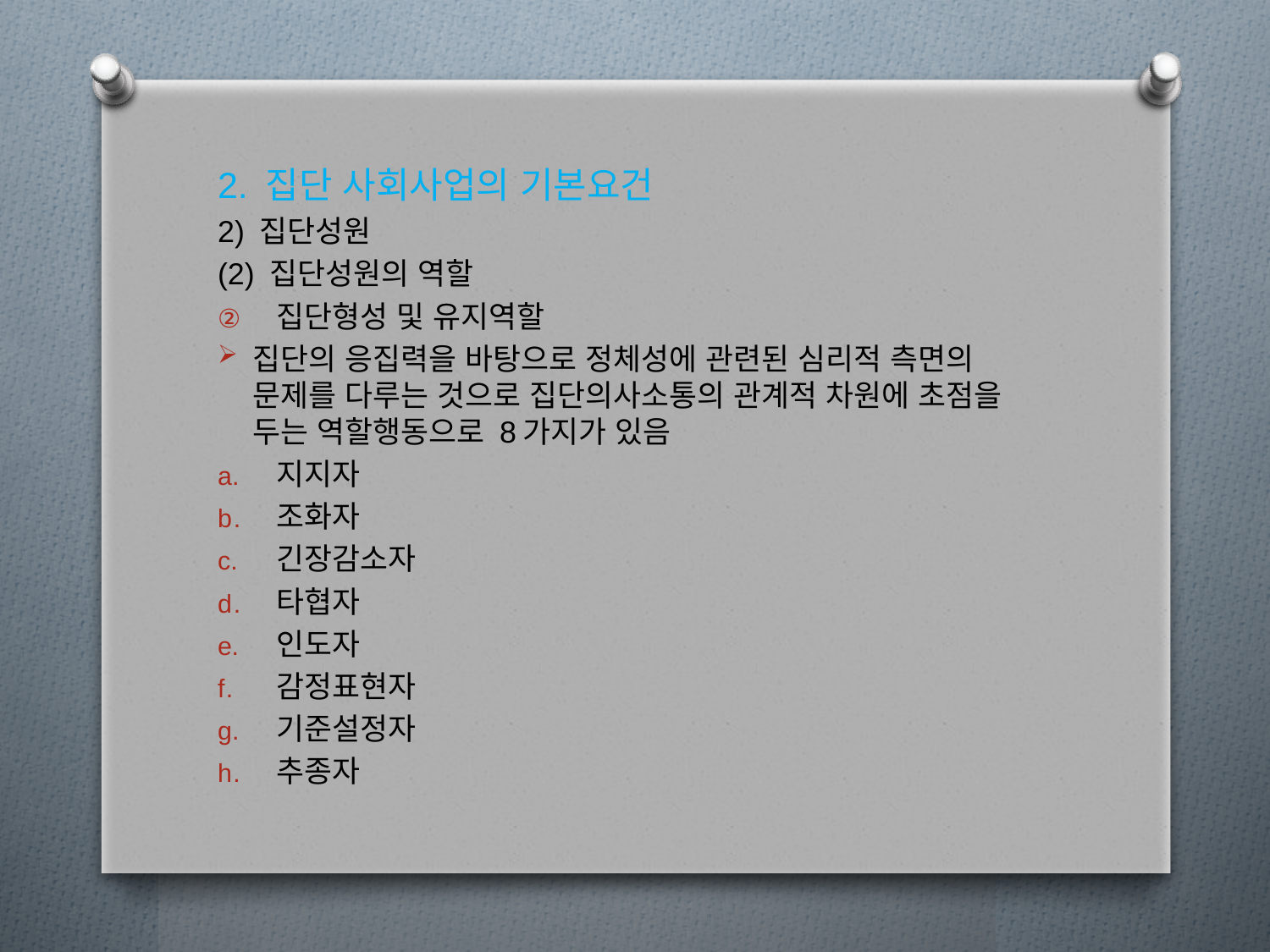

2. 집단 사회사업의 기본요건
2) 집단성원
(2) 집단성원의 역할
집단형성 및 유지역할
집단의 응집력을 바탕으로 정체성에 관련된 심리적 측면의 문제를 다루는 것으로 집단의사소통의 관계적 차원에 초점을 두는 역할행동으로 8가지가 있음
지지자
조화자
긴장감소자
타협자
인도자
감정표현자
기준설정자
추종자